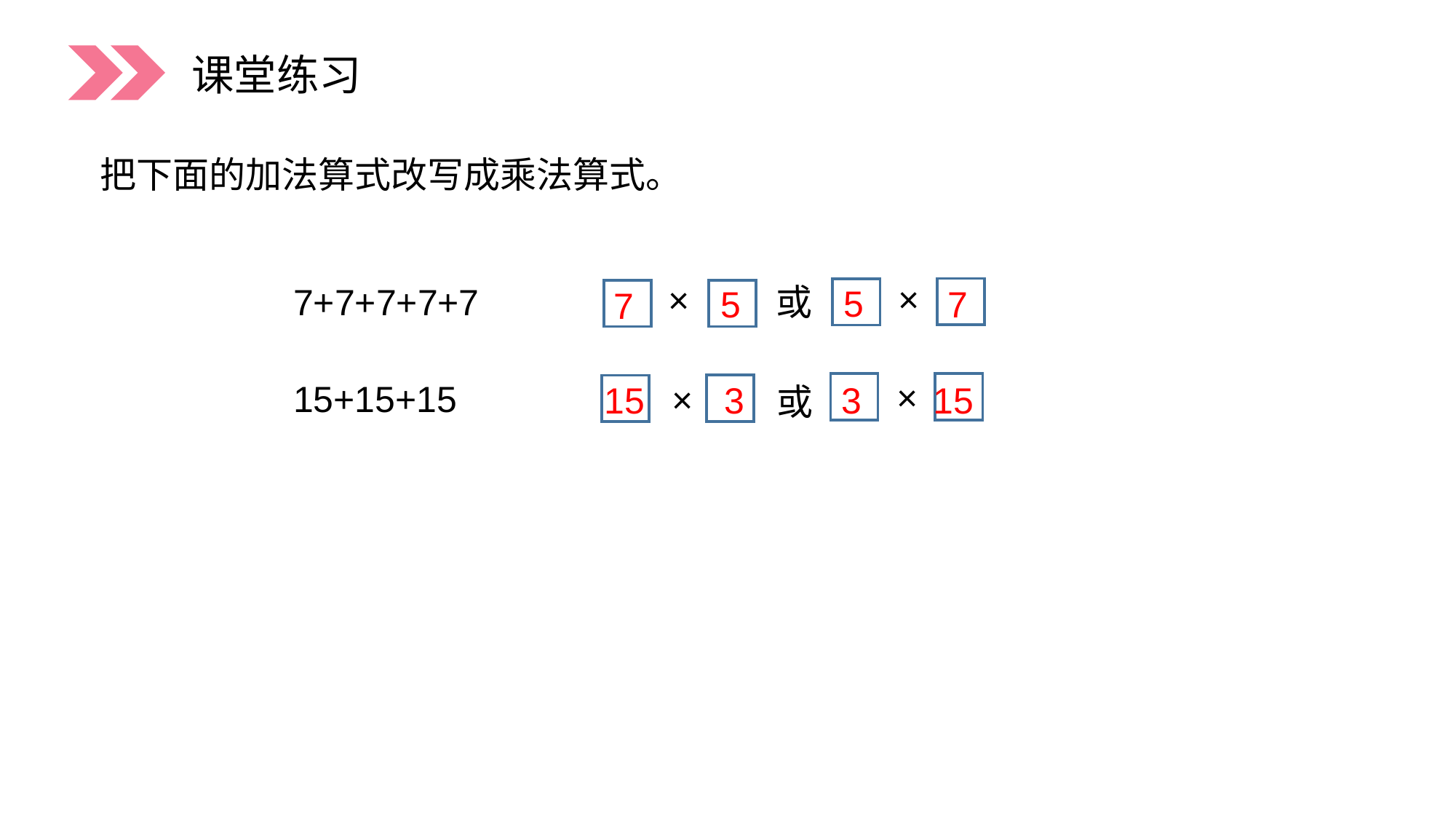

课堂练习
把下面的加法算式改写成乘法算式。
×
×
或

7+7+7+7+7
5
7
5
7
×
×
或

15+15+15
15
3
3
15